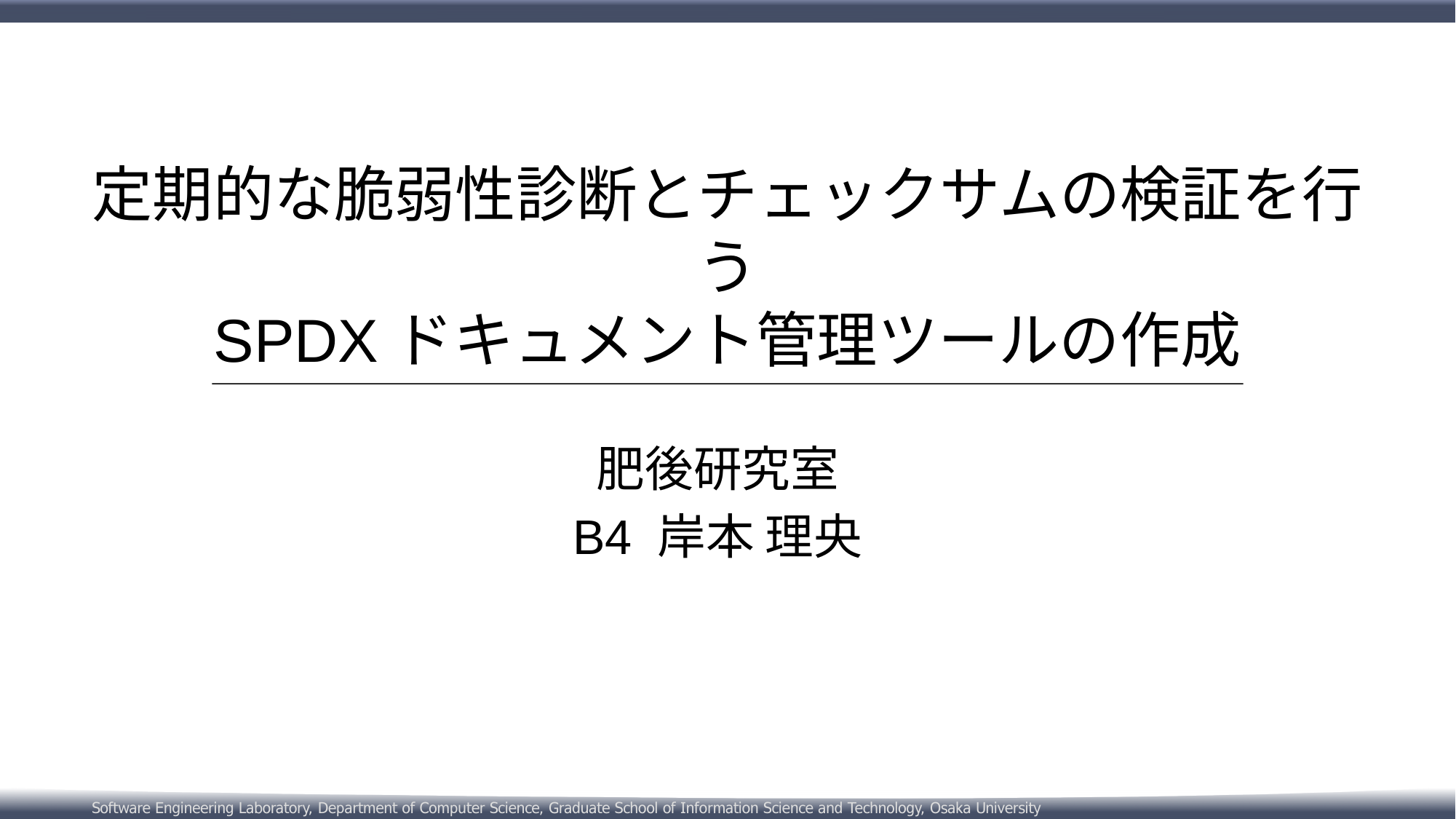

# 定期的な脆弱性診断とチェックサムの検証を行う SPDXドキュメント管理ツールの作成
肥後研究室
B4 岸本 理央